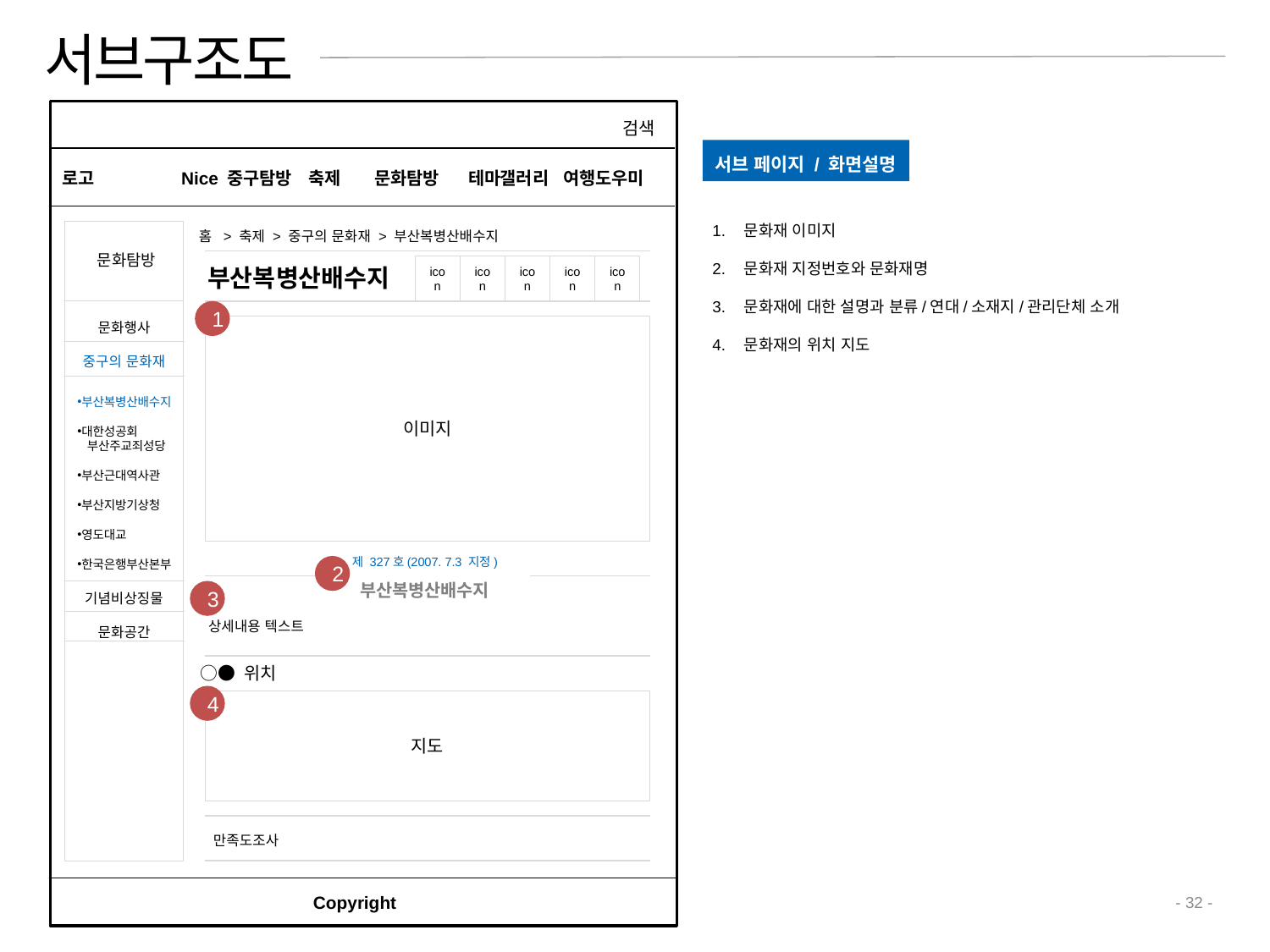

# 서브구조도
ㄷ
검색
서브 페이지 / 화면설명

로고
Nice 중구탐방	축제       문화탐방      테마갤러리   여행도우미
문화재 이미지
문화재 지정번호와 문화재명
문화재에 대한 설명과 분류/연대/소재지/관리단체 소개
문화재의 위치 지도

문화탐방
홈  > 축제 > 중구의 문화재 > 부산복병산배수지
부산복병산배수지
icon
icon
icon
icon
icon
문화행사
중구의 문화재

기념비상징물
문화공간

1
이미지
부산복병산배수지
대한성공회
  부산주교죄성당
부산근대역사관
부산지방기상청
영도대교
한국은행부산본부

제 327호(2007. 7.3 지정)
부산복병산배수지
2
3
상세내용 텍스트
○● 위치
4
지도
만족도조사
Copyright